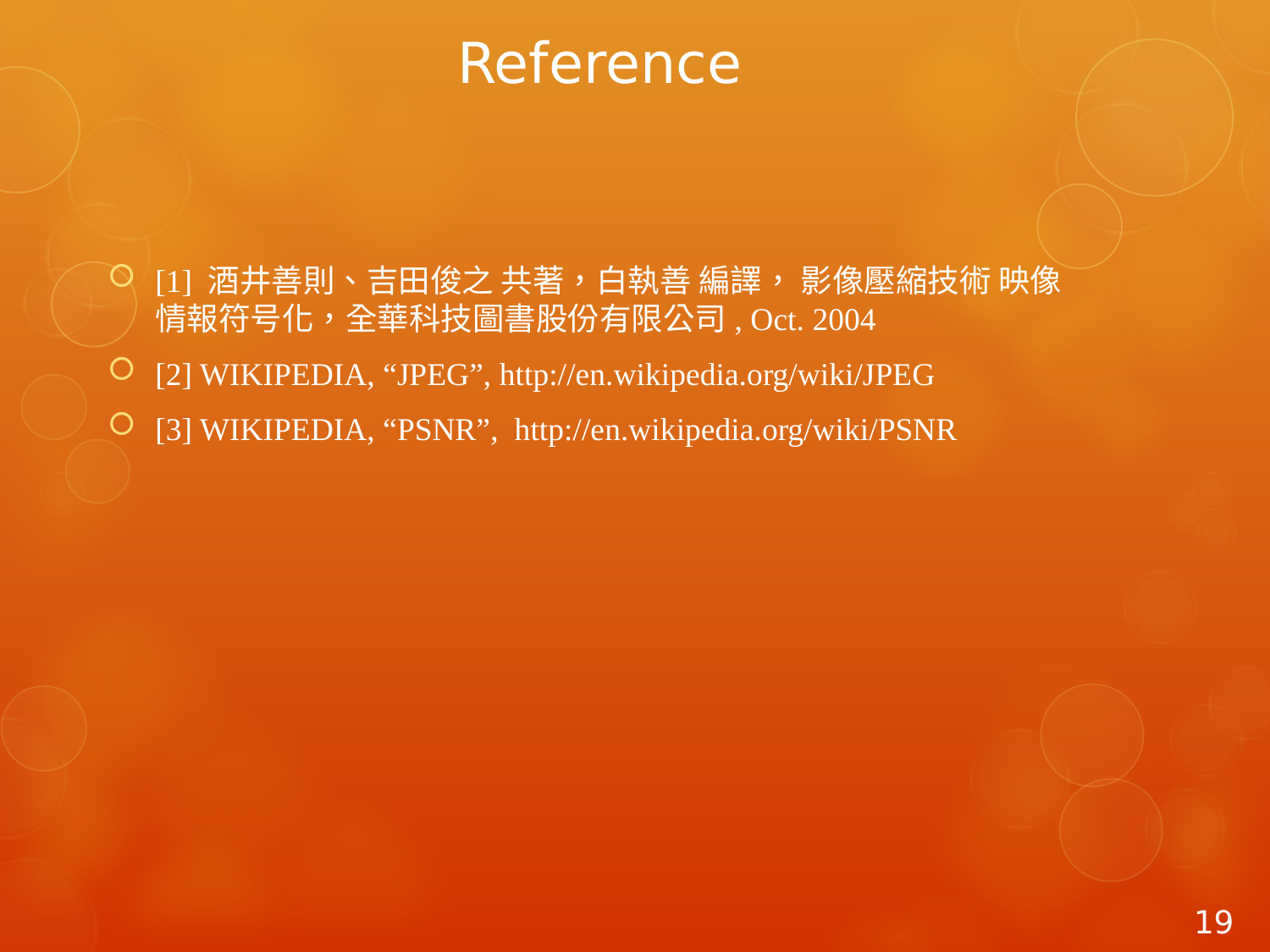

# Reference
[1] 酒井善則、吉田俊之 共著，白執善 編譯， 影像壓縮技術 映像情報符号化，全華科技圖書股份有限公司, Oct. 2004
[2] WIKIPEDIA, “JPEG”, http://en.wikipedia.org/wiki/JPEG
[3] WIKIPEDIA, “PSNR”,  http://en.wikipedia.org/wiki/PSNR
19